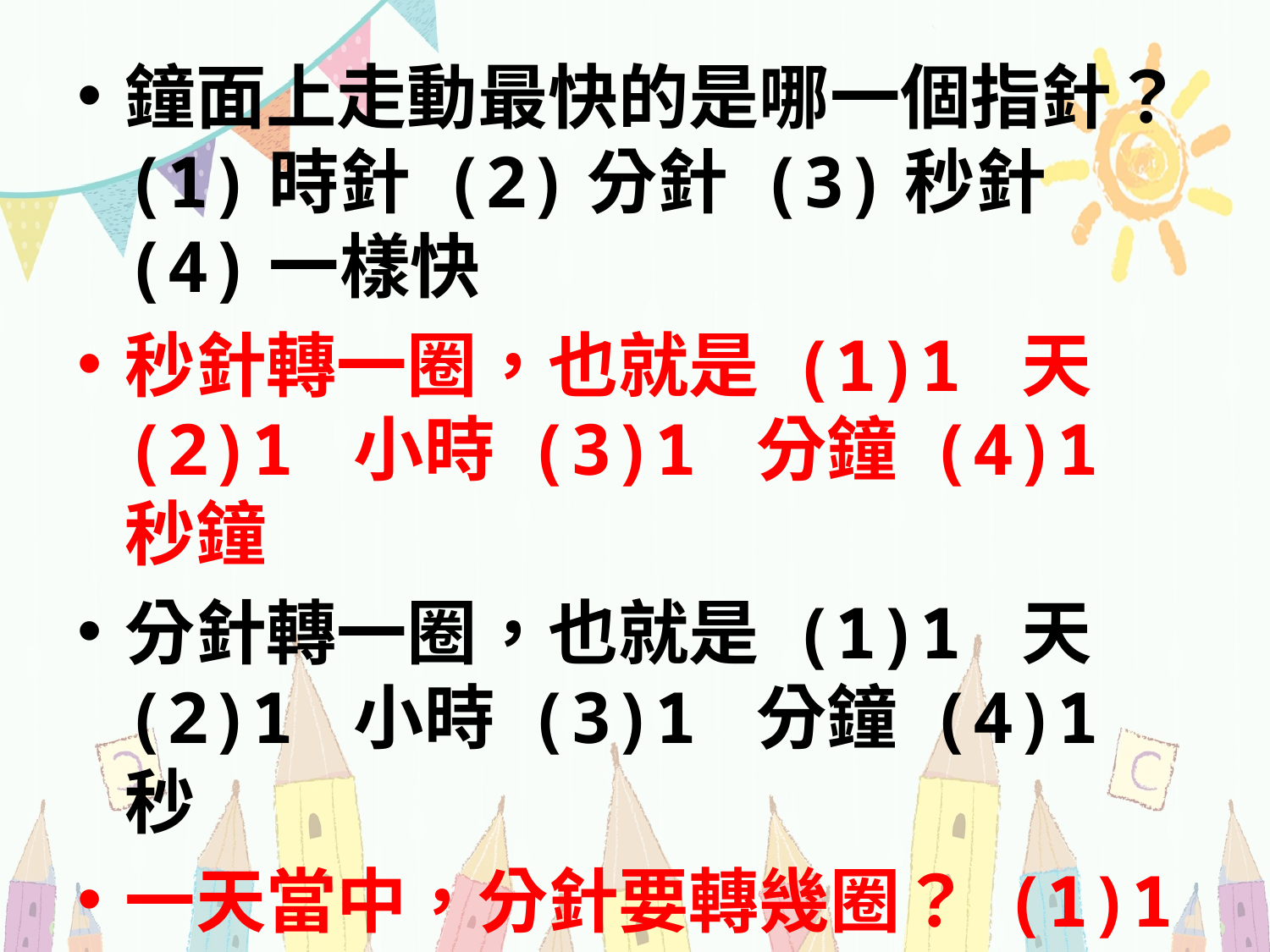

鐘面上走動最快的是哪一個指針？ (1)時針 (2)分針 (3)秒針 (4)一樣快
秒針轉一圈，也就是 (1)1 天 (2)1 小時 (3)1 分鐘 (4)1 秒鐘
分針轉一圈，也就是 (1)1 天 (2)1 小時 (3)1 分鐘 (4)1 秒
一天當中，分針要轉幾圈？ (1)1 圈 (2)12 圈 (3)24 圈 (4)60 圈